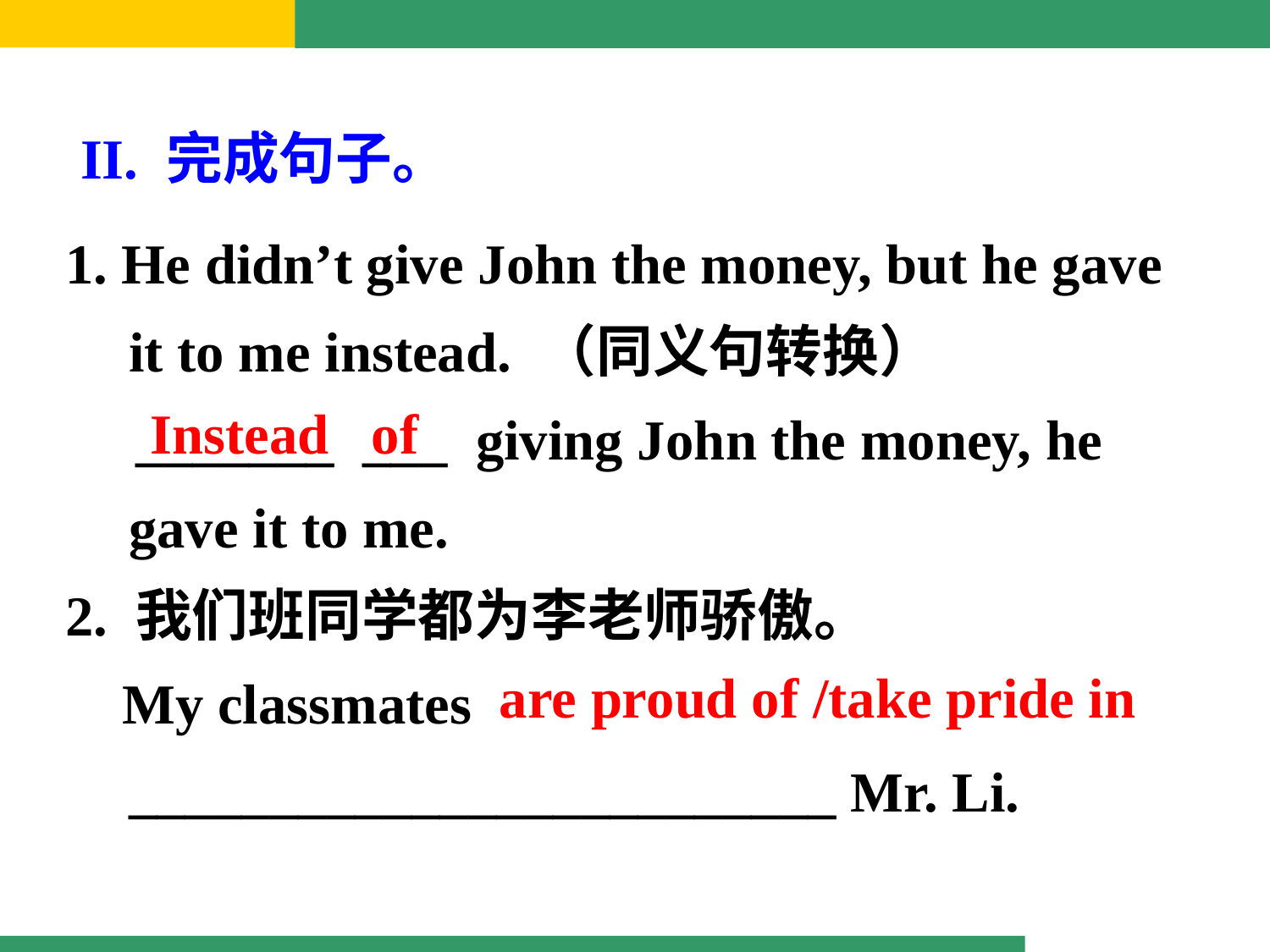

II. 完成句子。
1. He didn’t give John the money, but he gave it to me instead. （同义句转换）
     _______  ___  giving John the money, he gave it to me.
2. 我们班同学都为李老师骄傲。
    My classmates _________________________ Mr. Li.
Instead   of
are proud of /take pride in